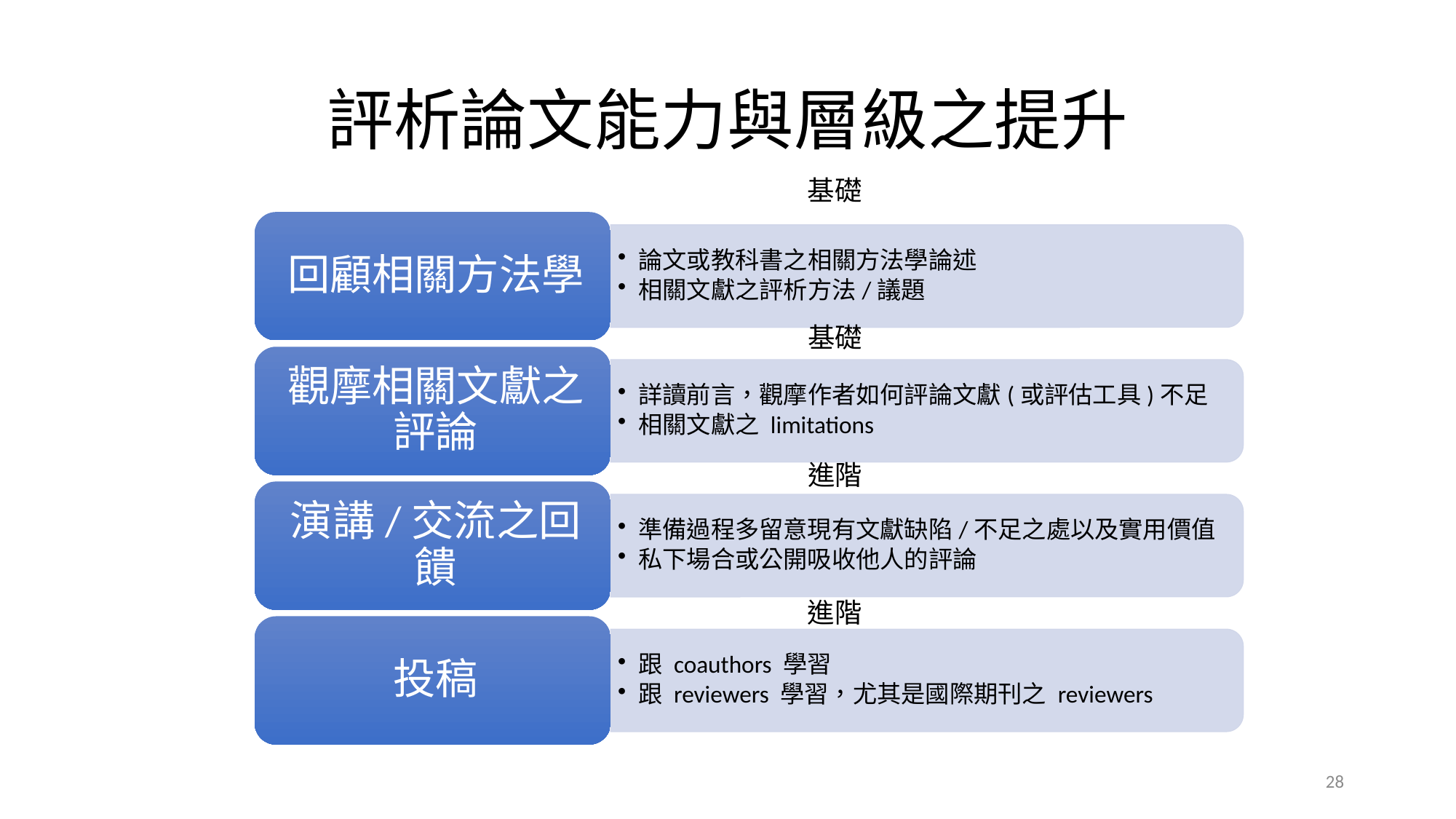

# 評析論文能力與層級之提升
基礎
論文或教科書之相關方法學論述
相關文獻之評析方法/議題
回顧相關方法學
詳讀前言，觀摩作者如何評論文獻(或評估工具)不足
相關文獻之 limitations
觀摩相關文獻之評論
準備過程多留意現有文獻缺陷/不足之處以及實用價值
私下場合或公開吸收他人的評論
演講/交流之回饋
跟 coauthors 學習
跟 reviewers 學習，尤其是國際期刊之 reviewers
投稿
基礎
進階
進階
28